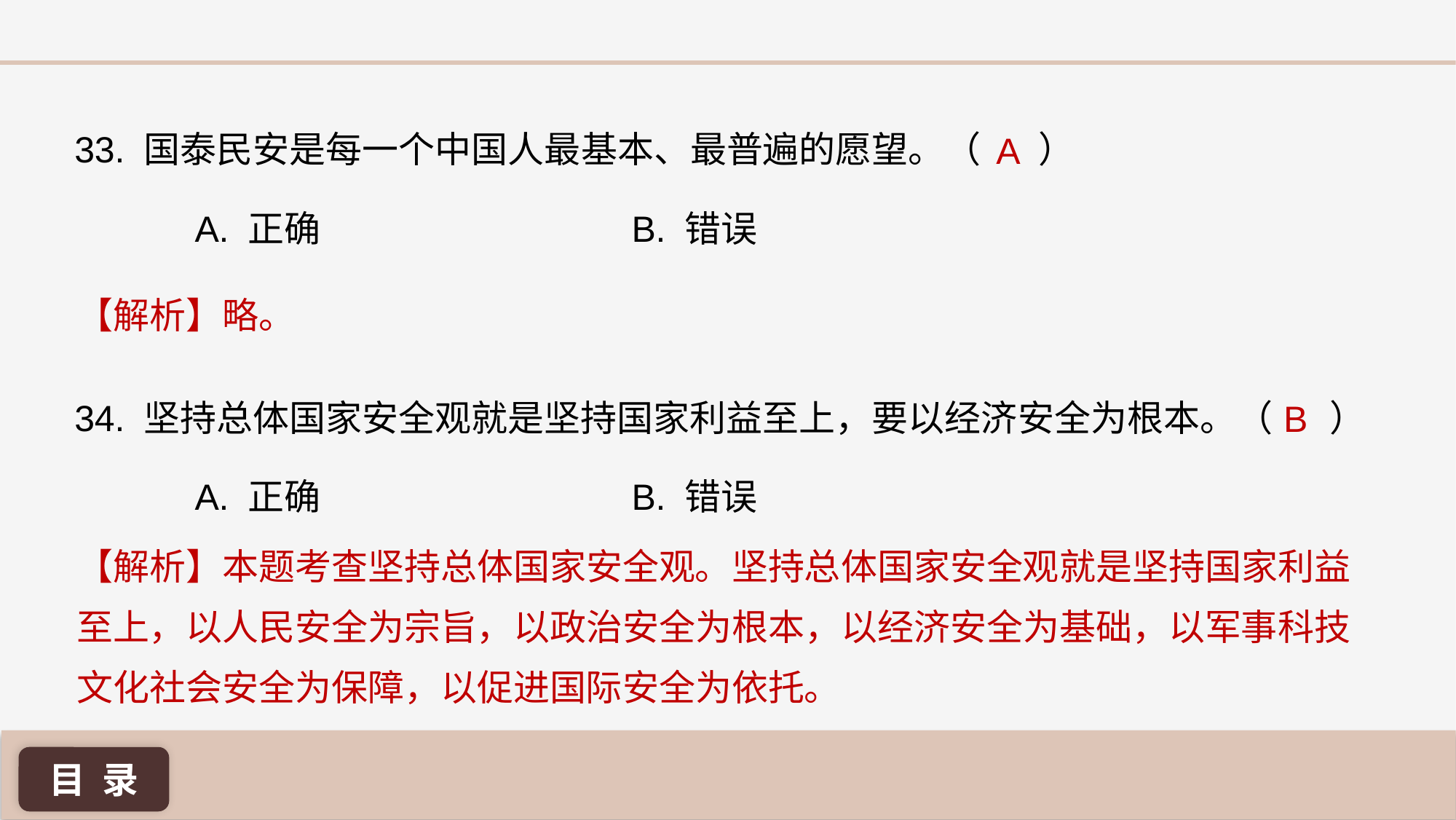

A
33. 国泰民安是每一个中国人最基本、最普遍的愿望。（       ）
A. 正确 			B. 错误
【解析】略。
B
34. 坚持总体国家安全观就是坚持国家利益至上，要以经济安全为根本。（       ）
A. 正确 			B. 错误
【解析】本题考查坚持总体国家安全观。坚持总体国家安全观就是坚持国家利益至上，以人民安全为宗旨，以政治安全为根本，以经济安全为基础，以军事科技文化社会安全为保障，以促进国际安全为依托。